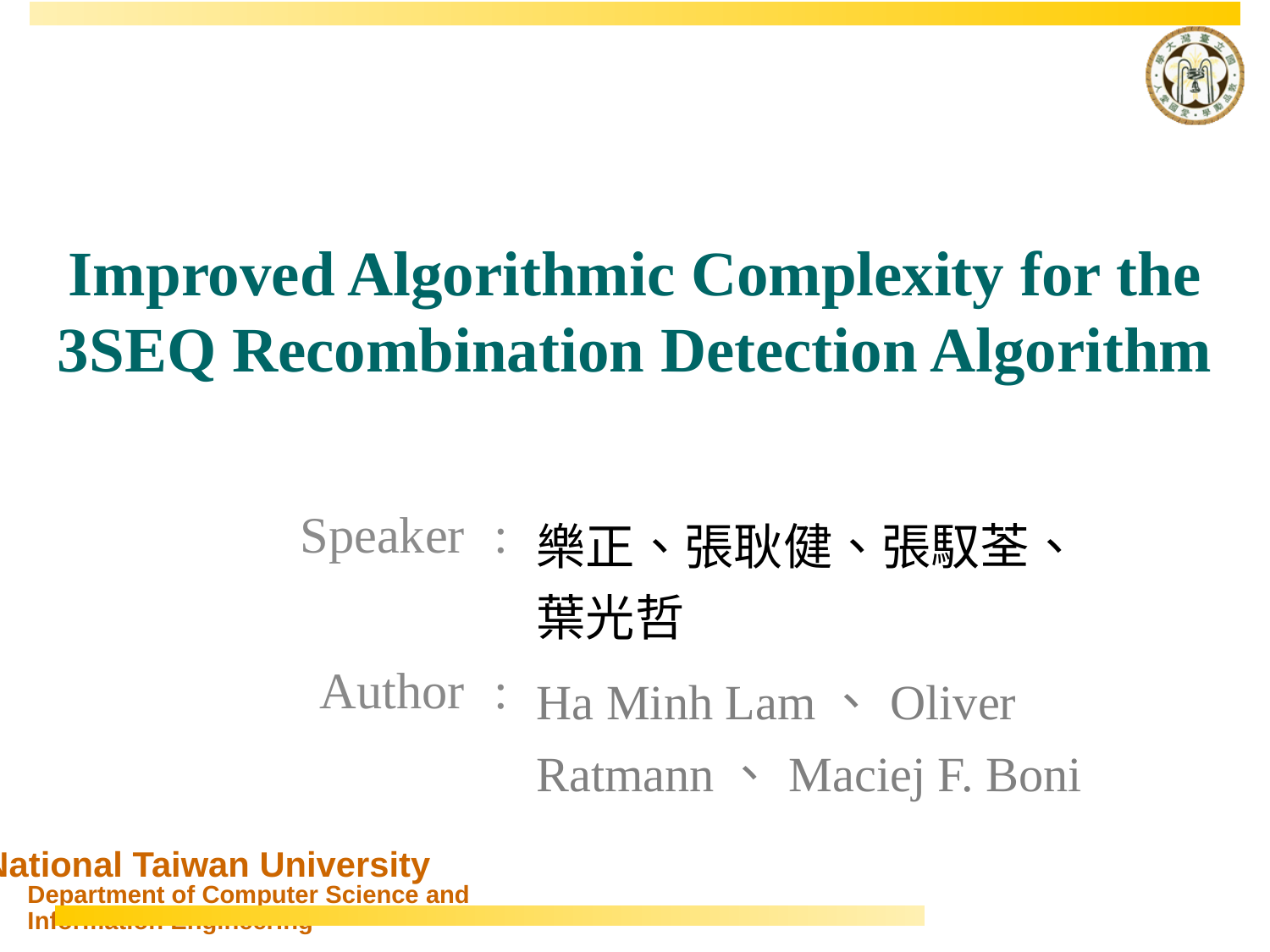

# Improved Algorithmic Complexity for the 3SEQ Recombination Detection Algorithm
| Speaker | : | 樂正、張耿健、張馭荃、葉光哲 |
| --- | --- | --- |
| Author | : | Ha Minh Lam、Oliver Ratmann、Maciej F. Boni |